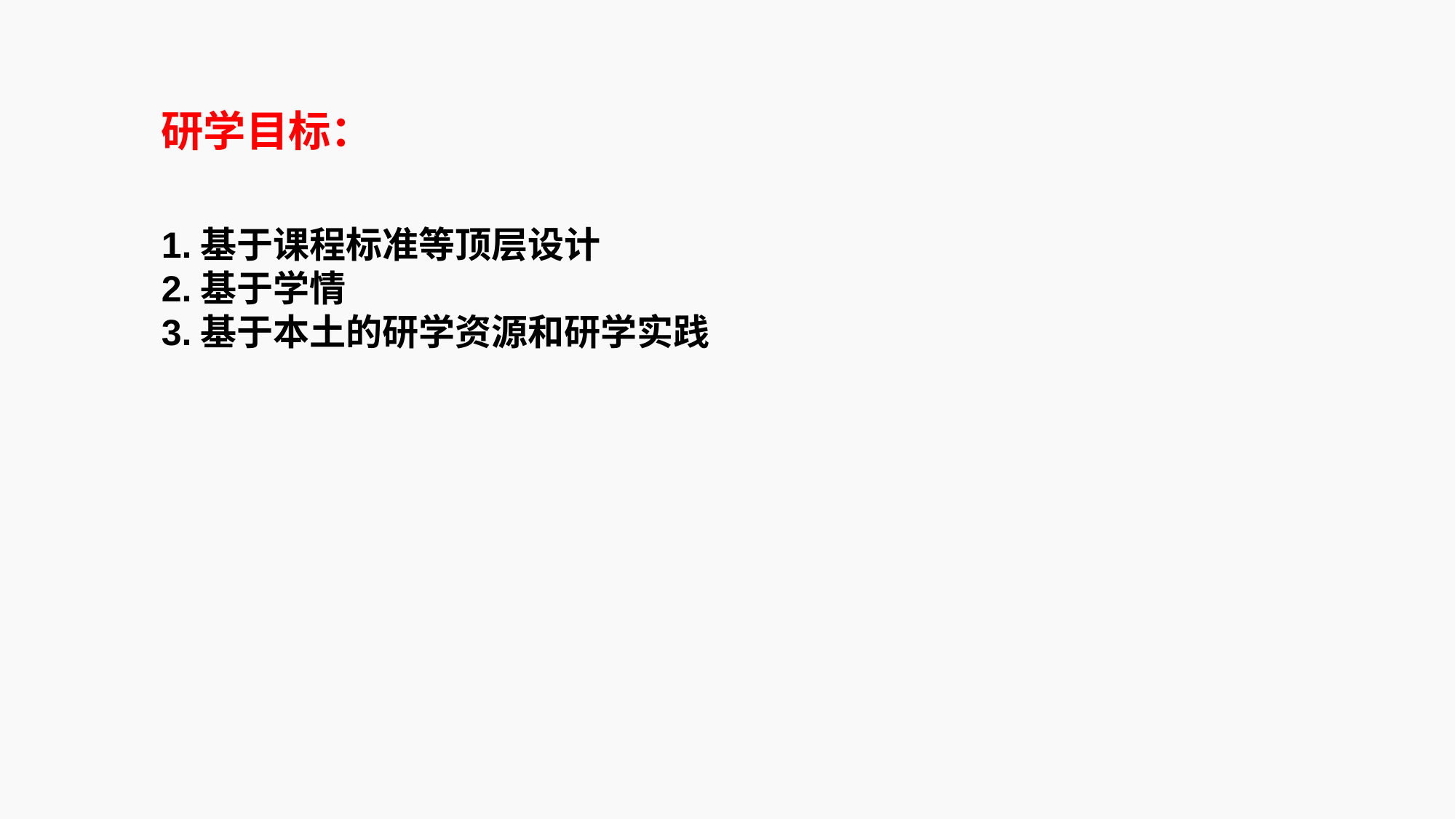

研学目标：

1.基于课程标准等顶层设计
2.基于学情
3.基于本土的研学资源和研学实践